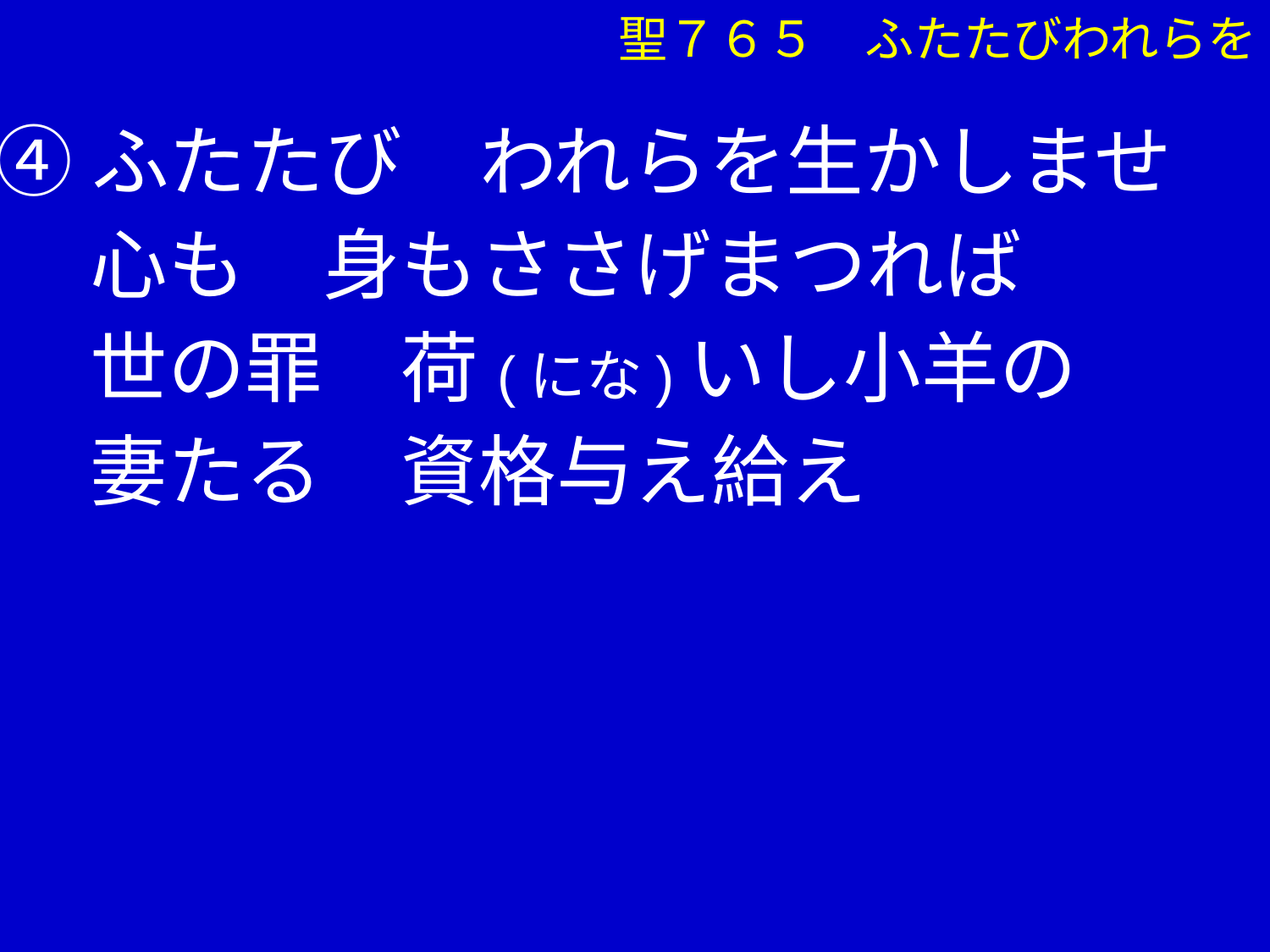

聖７６５　ふたたびわれらを
④ふたたび　われらを生かしませ
　 心も　身もささげまつれば
　 世の罪　荷(にな)いし小羊の
　 妻たる　資格与え給え